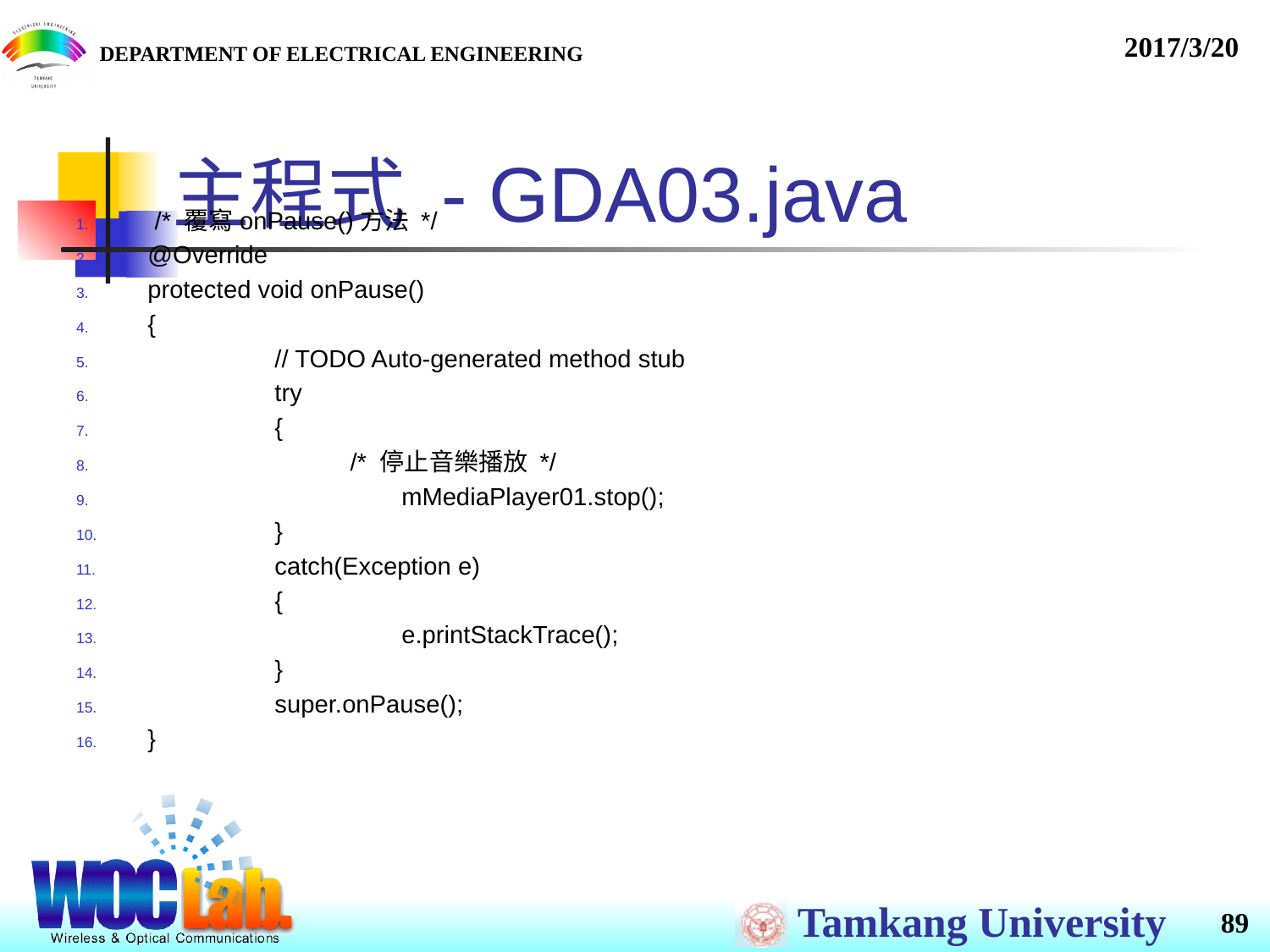

# 主程式 - GDA03.java
 /* 覆寫onPause()方法 */
@Override
protected void onPause()
{
	// TODO Auto-generated method stub
	try
	{
                             /* 停止音樂播放 */
		mMediaPlayer01.stop();
	}
	catch(Exception e)
	{
		e.printStackTrace();
	}
	super.onPause();
}